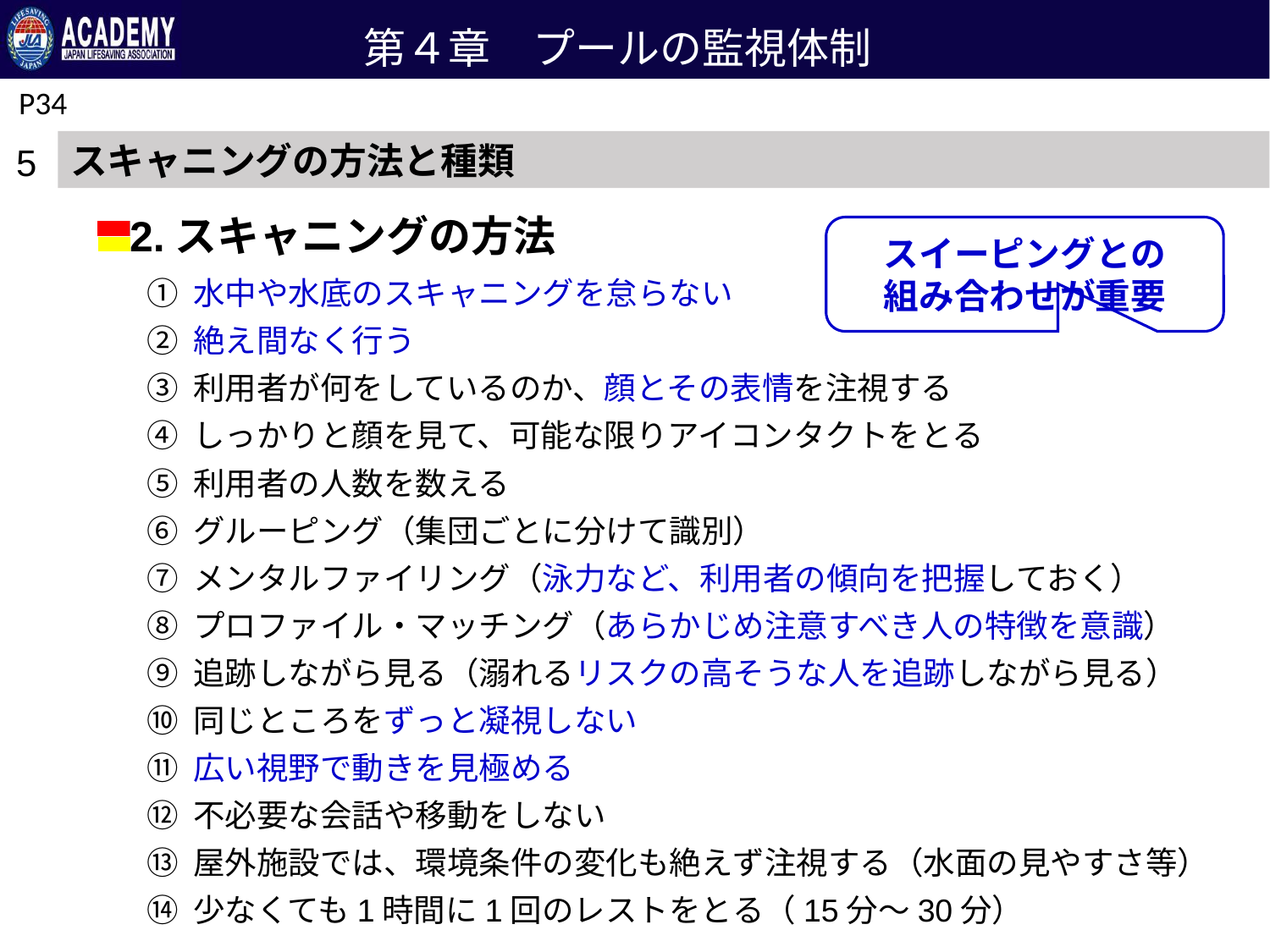

第４章　プールの監視体制
P34
スキャニングの方法と種類
5
2.スキャニングの方法
スイーピングとの
組み合わせが重要
① 水中や水底のスキャニングを怠らない
② 絶え間なく行う
③ 利用者が何をしているのか、顔とその表情を注視する
④ しっかりと顔を見て、可能な限りアイコンタクトをとる
⑤ 利用者の人数を数える
⑥ グルーピング（集団ごとに分けて識別）
⑦ メンタルファイリング（泳力など、利用者の傾向を把握しておく）
⑧ プロファイル・マッチング（あらかじめ注意すべき人の特徴を意識）
⑨ 追跡しながら見る（溺れるリスクの高そうな人を追跡しながら見る）
⑩ 同じところをずっと凝視しない
⑪ 広い視野で動きを見極める
⑫ 不必要な会話や移動をしない
⑬ 屋外施設では、環境条件の変化も絶えず注視する（水面の見やすさ等）
⑭ 少なくても1時間に1回のレストをとる（15分～30分）